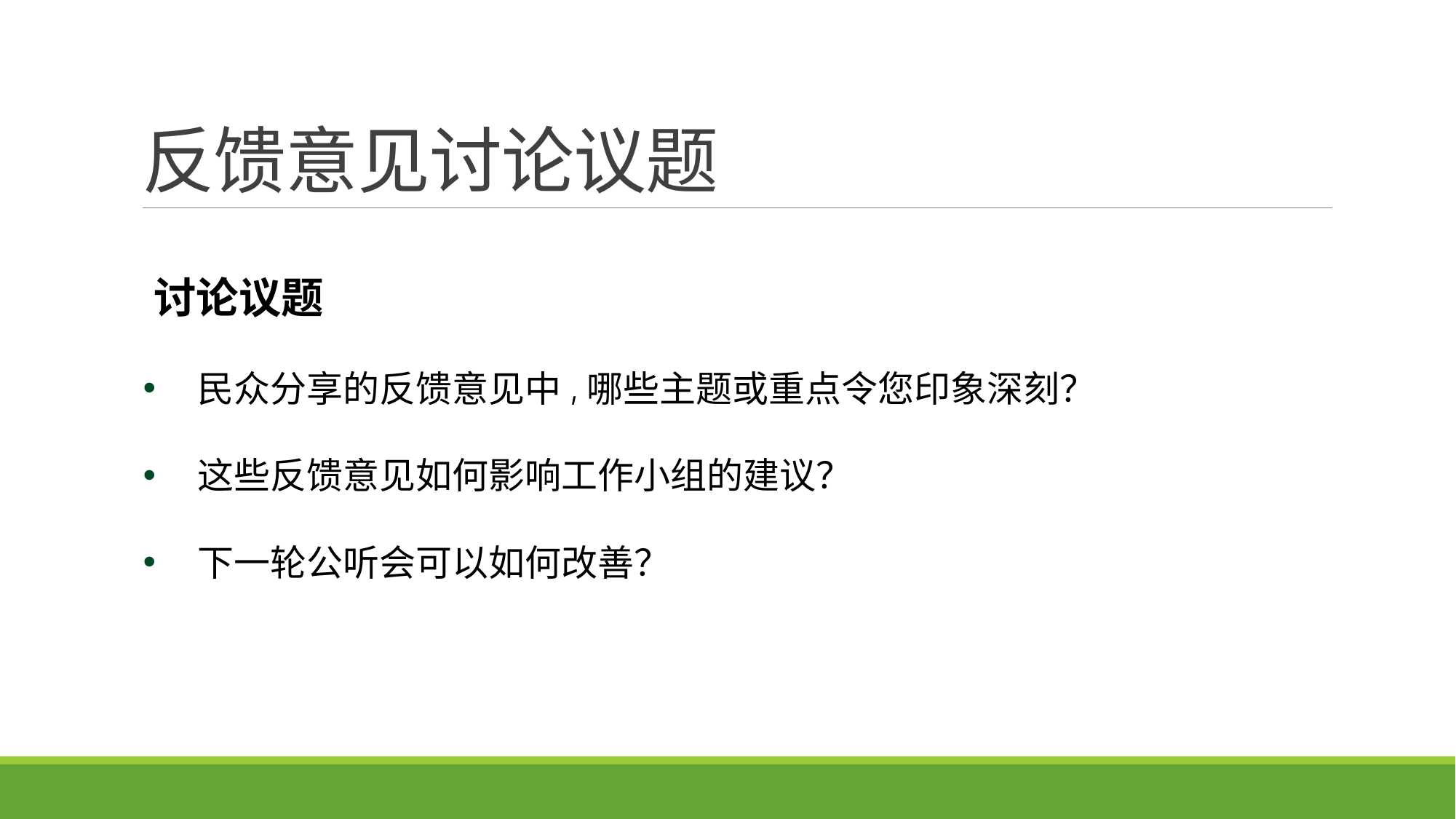

# 反馈意见讨论议题
讨论议题
民众分享的反馈意见中,哪些主题或重点令您印象深刻？
这些反馈意见如何影响工作小组的建议？
下一轮公听会可以如何改善？